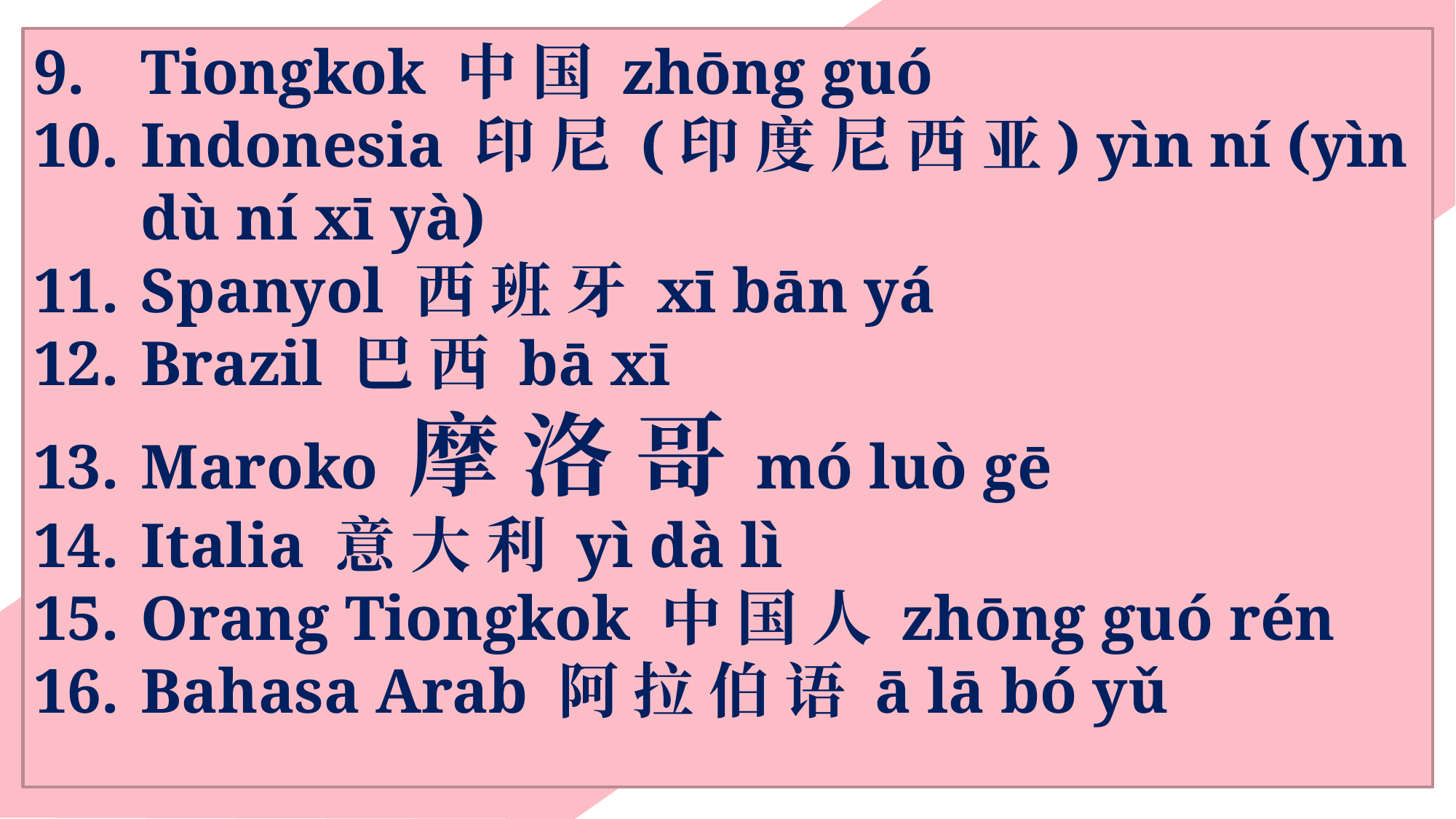

Tiongkok 中 国 zhōng guó
Indonesia 印 尼 (印 度 尼 西 亚) yìn ní (yìn dù ní xī yà)
Spanyol 西 班 牙 xī bān yá
Brazil 巴 西 bā xī
Maroko 摩 洛 哥 mó luò gē
Italia 意 大 利 yì dà lì
Orang Tiongkok 中 国 人 zhōng guó rén
Bahasa Arab 阿 拉 伯 语 ā lā bó yǔ